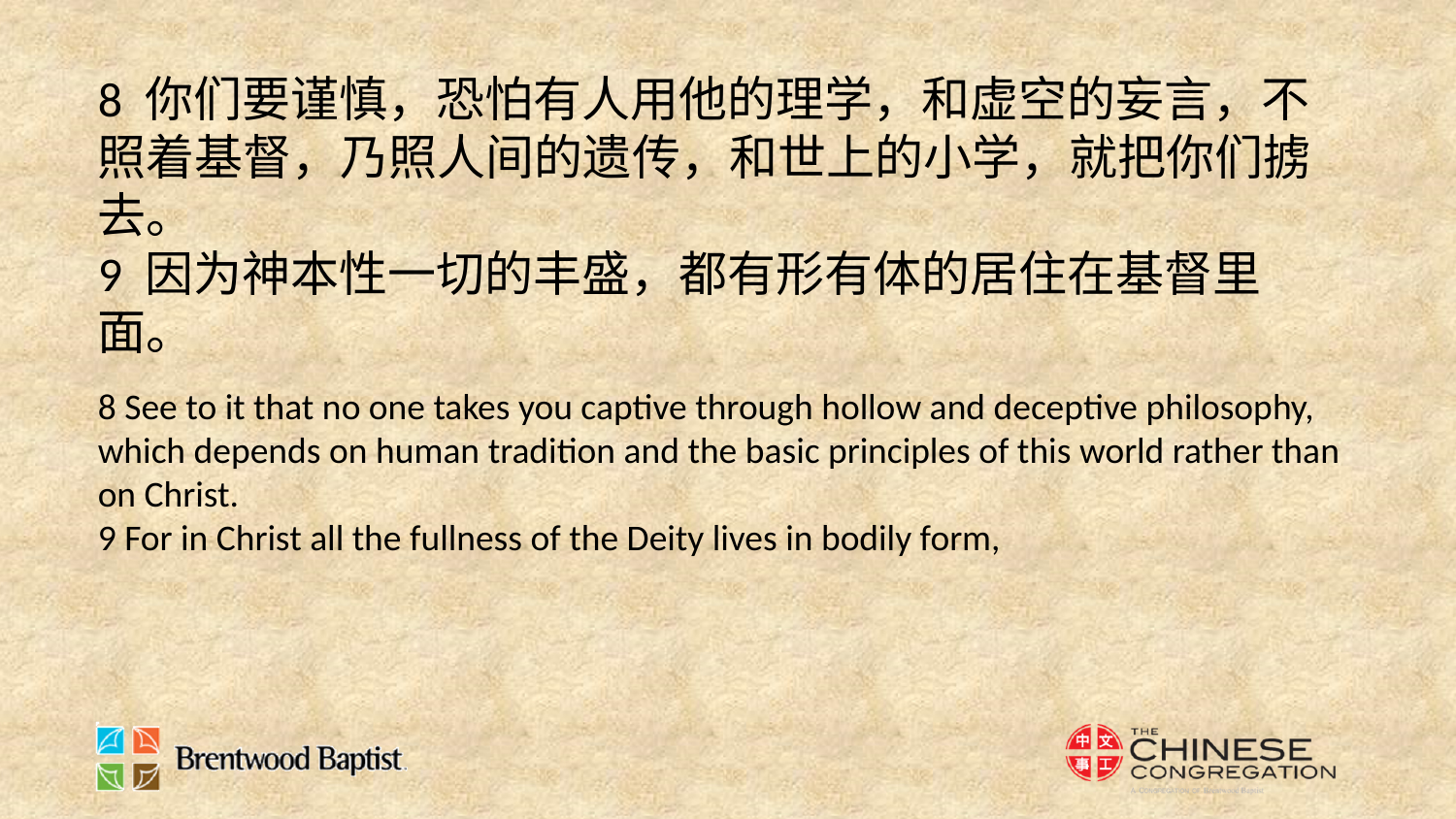

8 你们要谨慎，恐怕有人用他的理学，和虚空的妄言，不照着基督，乃照人间的遗传，和世上的小学，就把你们掳去。
9 因为神本性一切的丰盛，都有形有体的居住在基督里面。

8 See to it that no one takes you captive through hollow and deceptive philosophy, which depends on human tradition and the basic principles of this world rather than on Christ.
9 For in Christ all the fullness of the Deity lives in bodily form,